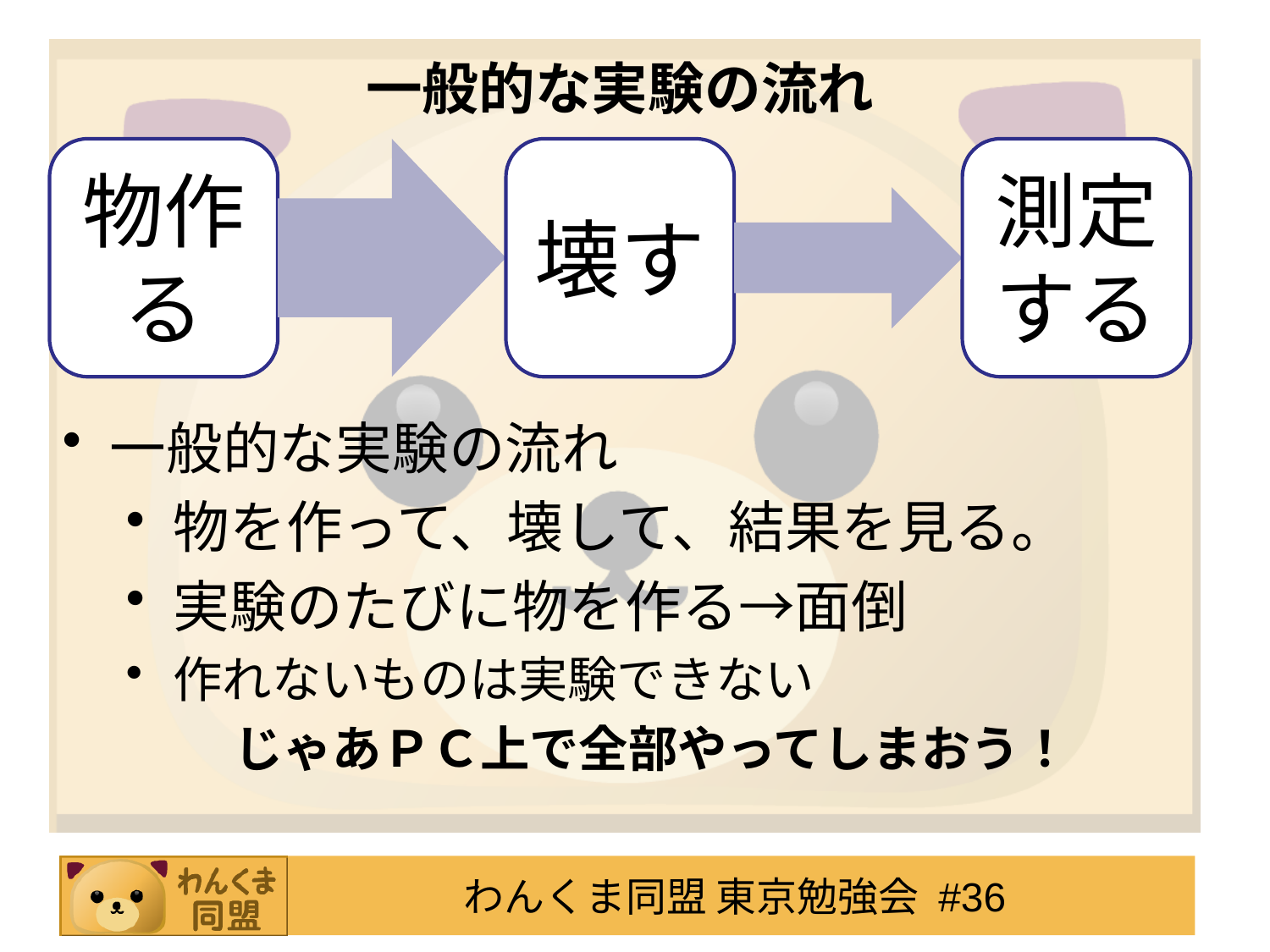

# 一般的な実験の流れ
物作る
壊す
測定する
一般的な実験の流れ
物を作って、壊して、結果を見る。
実験のたびに物を作る→面倒
作れないものは実験できない
じゃあＰＣ上で全部やってしまおう！